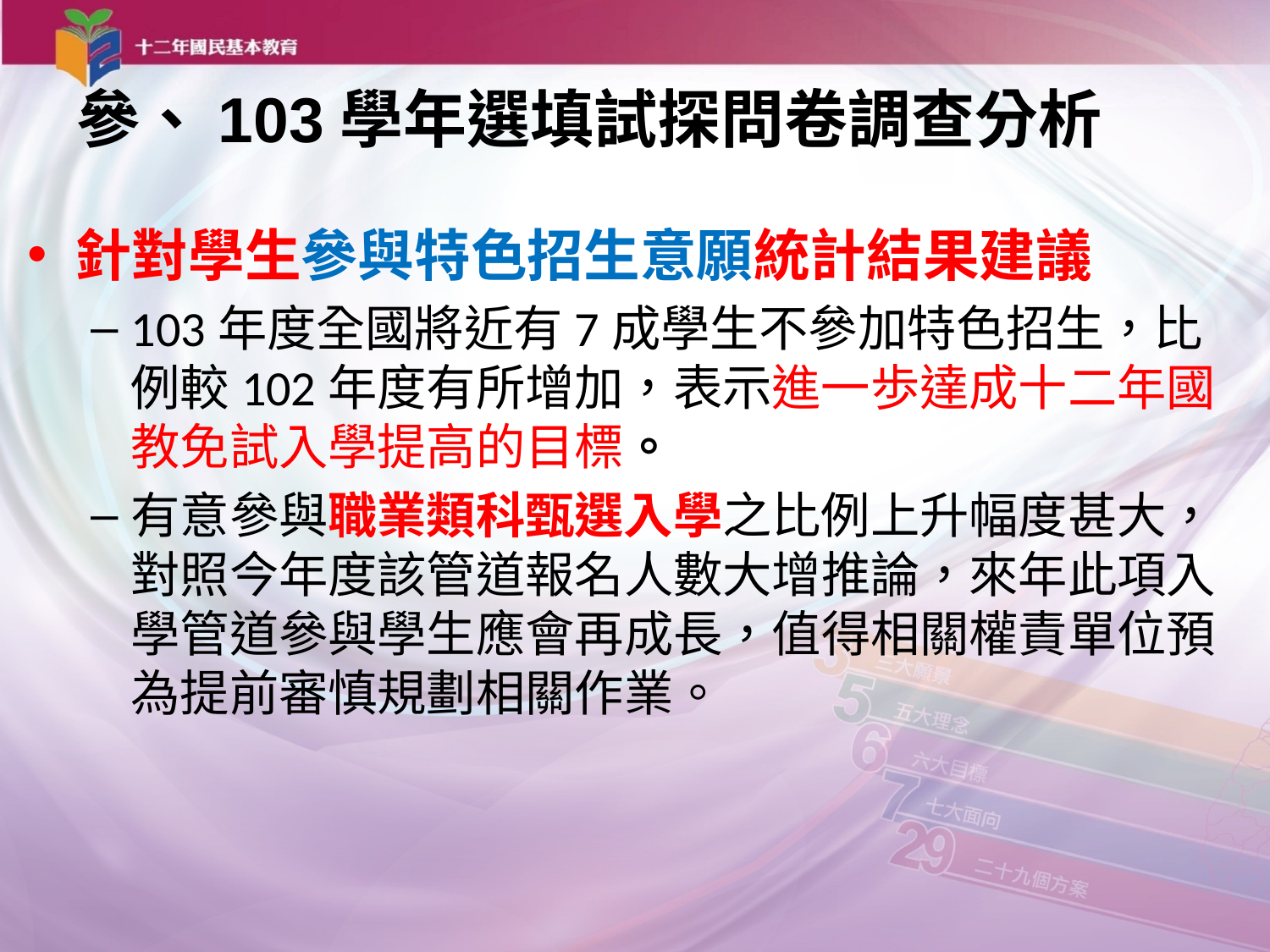

# 參、103學年選填試探問卷調查分析
針對學生參與特色招生意願統計結果建議
103年度全國將近有7成學生不參加特色招生，比例較102年度有所增加，表示進一歩達成十二年國教免試入學提高的目標。
有意參與職業類科甄選入學之比例上升幅度甚大，對照今年度該管道報名人數大增推論，來年此項入學管道參與學生應會再成長，值得相關權責單位預為提前審慎規劃相關作業。